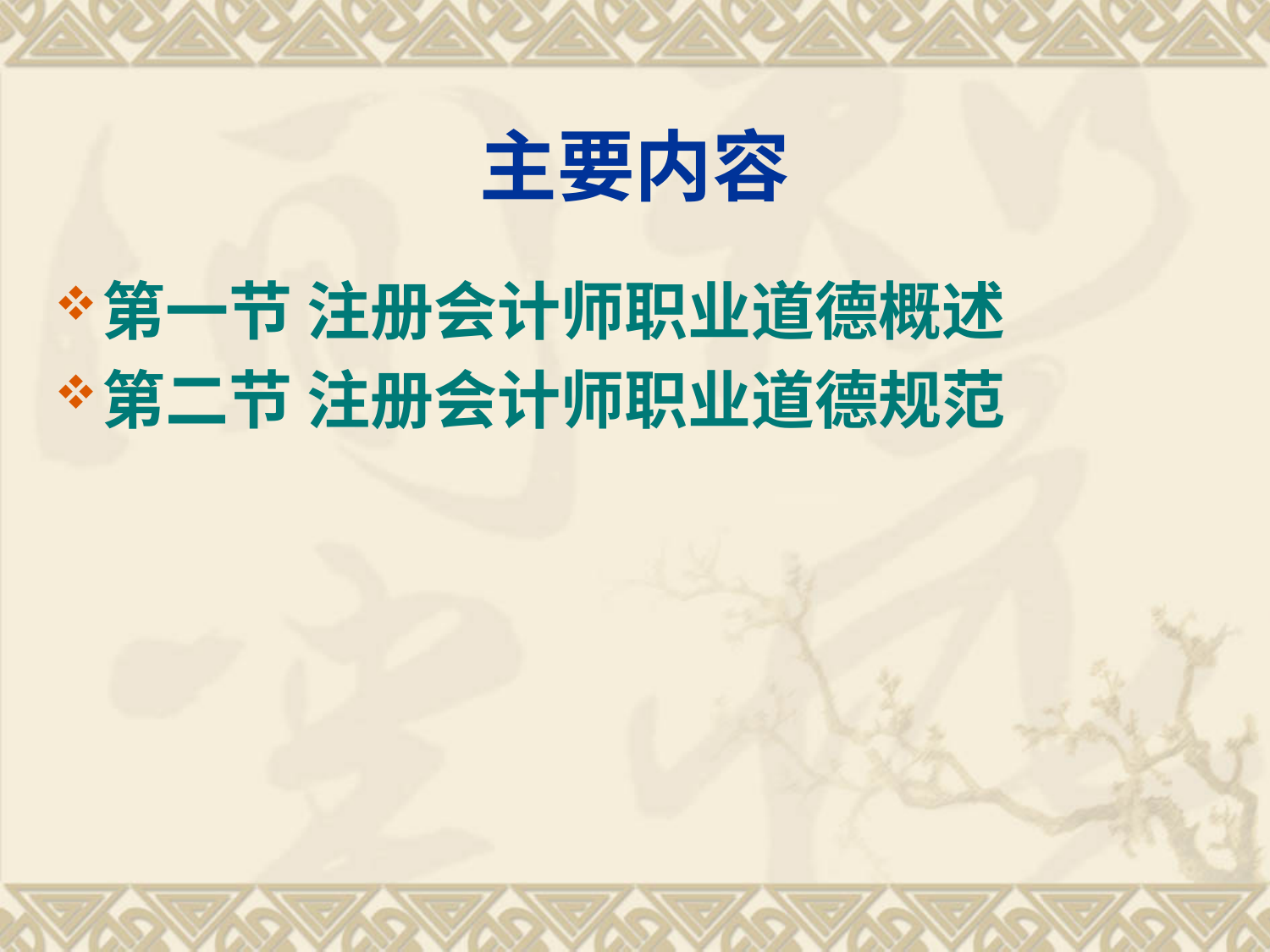

# 主要内容
第一节 注册会计师职业道德概述
第二节 注册会计师职业道德规范